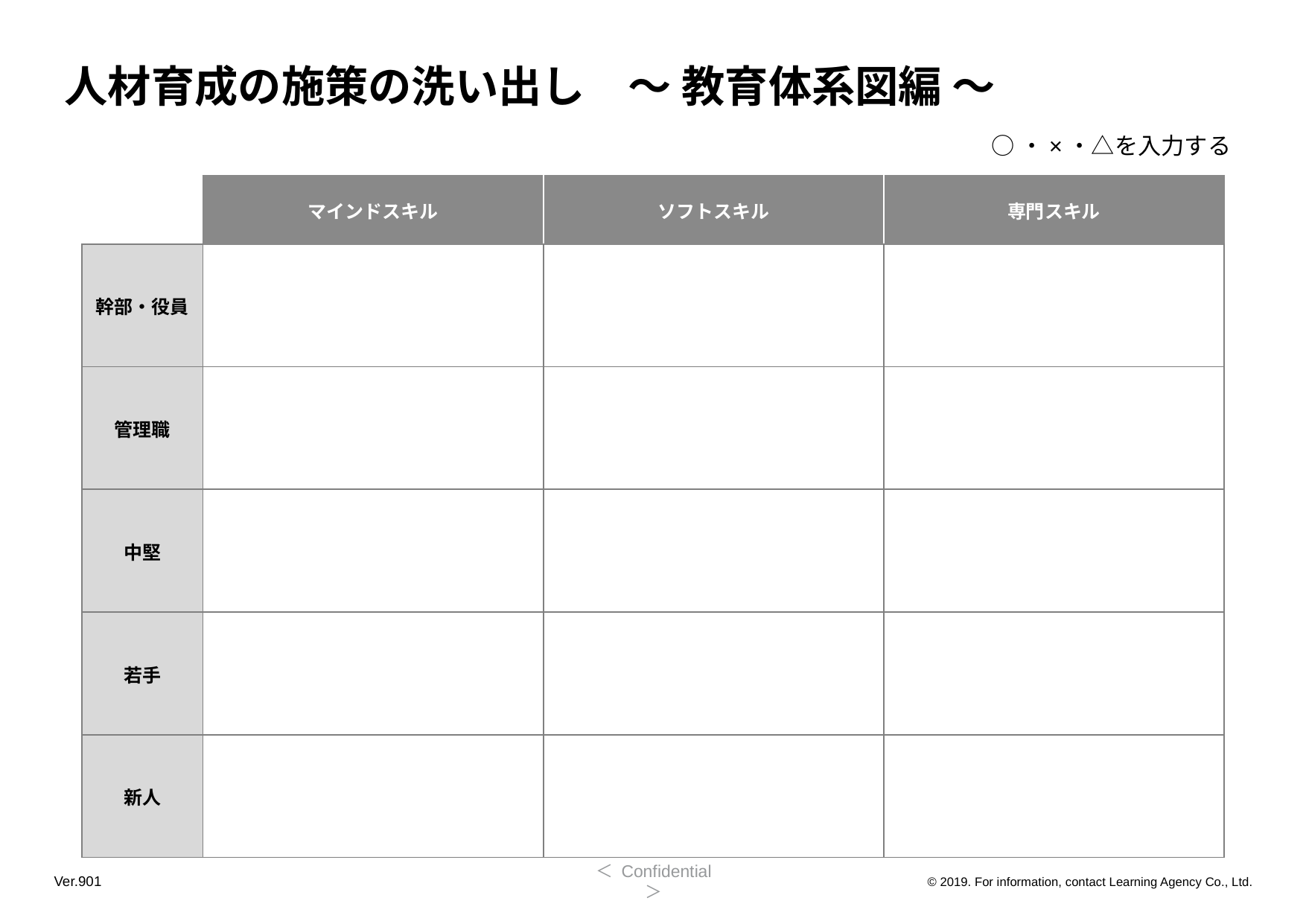

人材育成の施策の洗い出し　～ 教育体系図編 ～
○・×・△を入力する
|  | マインドスキル | ソフトスキル | 専門スキル |
| --- | --- | --- | --- |
| 幹部・役員 |  |  |  |
| 管理職 |  |  |  |
| 中堅 |  |  |  |
| 若手 |  |  |  |
| 新人 |  |  |  |
Ver.901